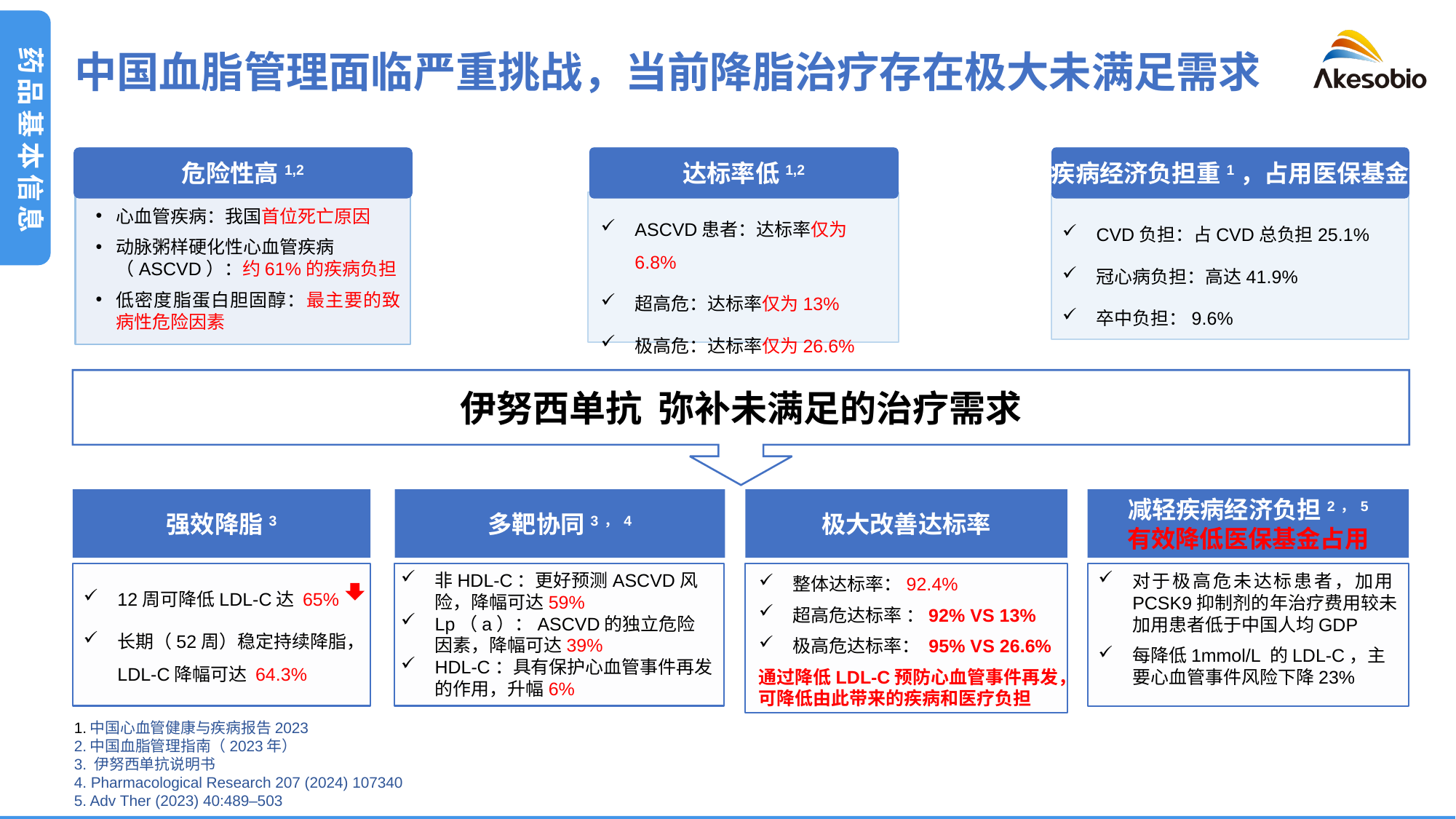

中国血脂管理面临严重挑战，当前降脂治疗存在极大未满足需求
药品基本信息

疾病经济负担重1，占用医保基金
危险性高1,2
达标率低1,2

心血管疾病：我国首位死亡原因
动脉粥样硬化性心血管疾病（ASCVD）：约61%的疾病负担
低密度脂蛋白胆固醇：最主要的致病性危险因素

ASCVD患者：达标率仅为6.8%
超高危：达标率仅为13%
极高危：达标率仅为26.6%

CVD负担：占CVD总负担25.1%
冠心病负担：高达41.9%
卒中负担：9.6%

伊努西单抗  弥补未满足的治疗需求

强效降脂3
多靶协同3，4
极大改善达标率
减轻疾病经济负担2，5
有效降低医保基金占用

非HDL-C：更好预测ASCVD风险，降幅可达59%
Lp（a）：ASCVD的独立危险因素，降幅可达39%
HDL-C：具有保护心血管事件再发的作用，升幅6%

对于极高危未达标患者，加用PCSK9抑制剂的年治疗费用较未加用患者低于中国人均GDP
每降低1mmol/L 的LDL-C，主要心血管事件风险下降23%
整体达标率：92.4%
超高危达标率 ：92% VS 13%
极高危达标率： 95% VS 26.6%
通过降低LDL-C预防心血管事件再发，可降低由此带来的疾病和医疗负担
12周可降低LDL-C达 65%
长期（52周）稳定持续降脂，LDL-C降幅可达 64.3%

1.中国心血管健康与疾病报告2023
2.中国血脂管理指南（2023年）
3. 伊努西单抗说明书
4. Pharmacological Research 207 (2024) 107340
5. Adv Ther (2023) 40:489–503